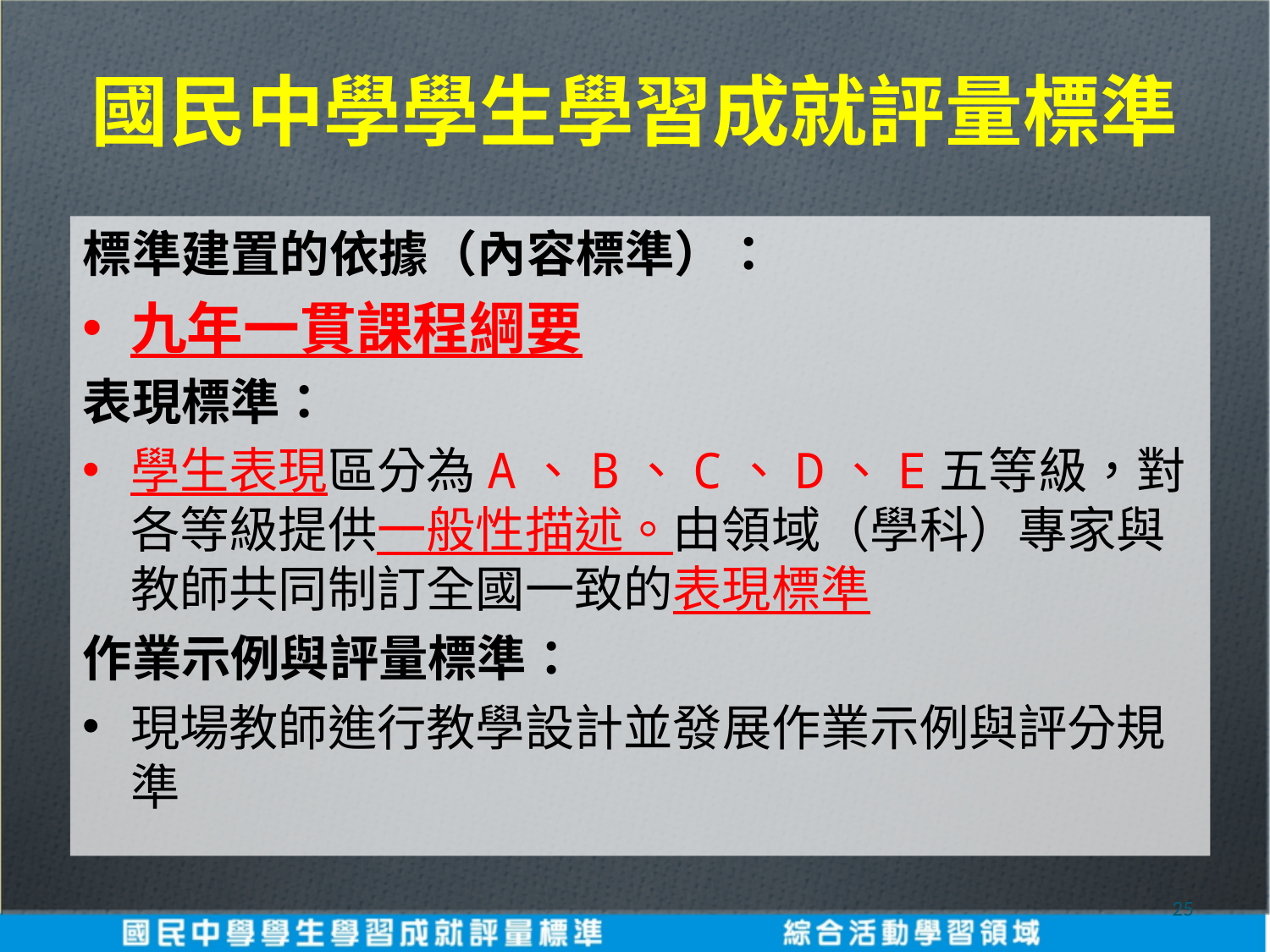

國民中學學生學習成就評量標準
標準建置的依據（內容標準）：
九年一貫課程綱要
表現標準：
學生表現區分為A、B、C、D、E五等級，對各等級提供一般性描述。由領域（學科）專家與教師共同制訂全國一致的表現標準
作業示例與評量標準：
現場教師進行教學設計並發展作業示例與評分規準
25